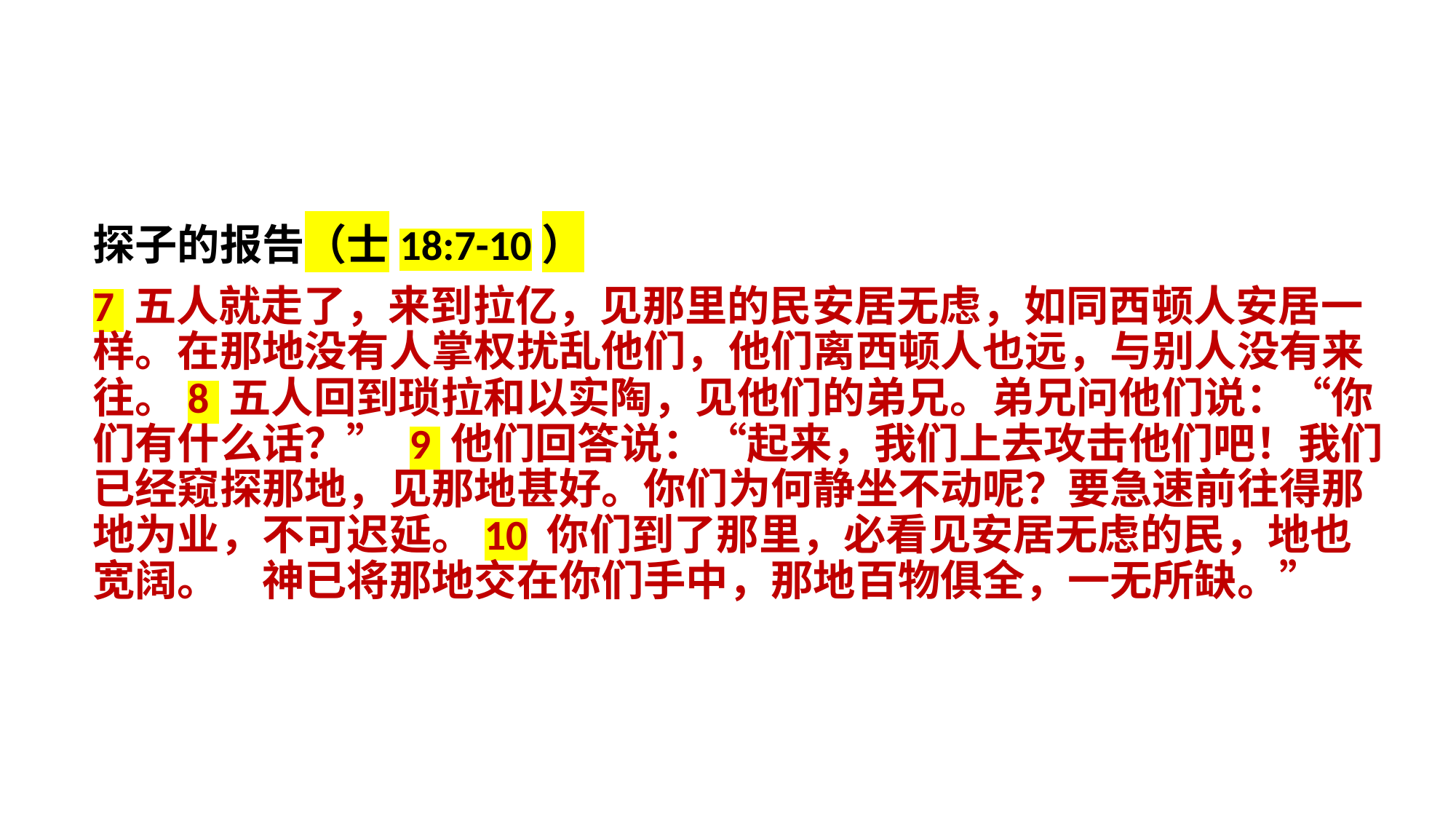

探子的报告（士18:7-10）
7 五人就走了，来到拉亿，见那里的民安居无虑，如同西顿人安居一样。在那地没有人掌权扰乱他们，他们离西顿人也远，与别人没有来往。8 五人回到琐拉和以实陶，见他们的弟兄。弟兄问他们说：“你们有什么话？” 9 他们回答说：“起来，我们上去攻击他们吧！我们已经窥探那地，见那地甚好。你们为何静坐不动呢？要急速前往得那地为业，不可迟延。10 你们到了那里，必看见安居无虑的民，地也宽阔。　神已将那地交在你们手中，那地百物俱全，一无所缺。”